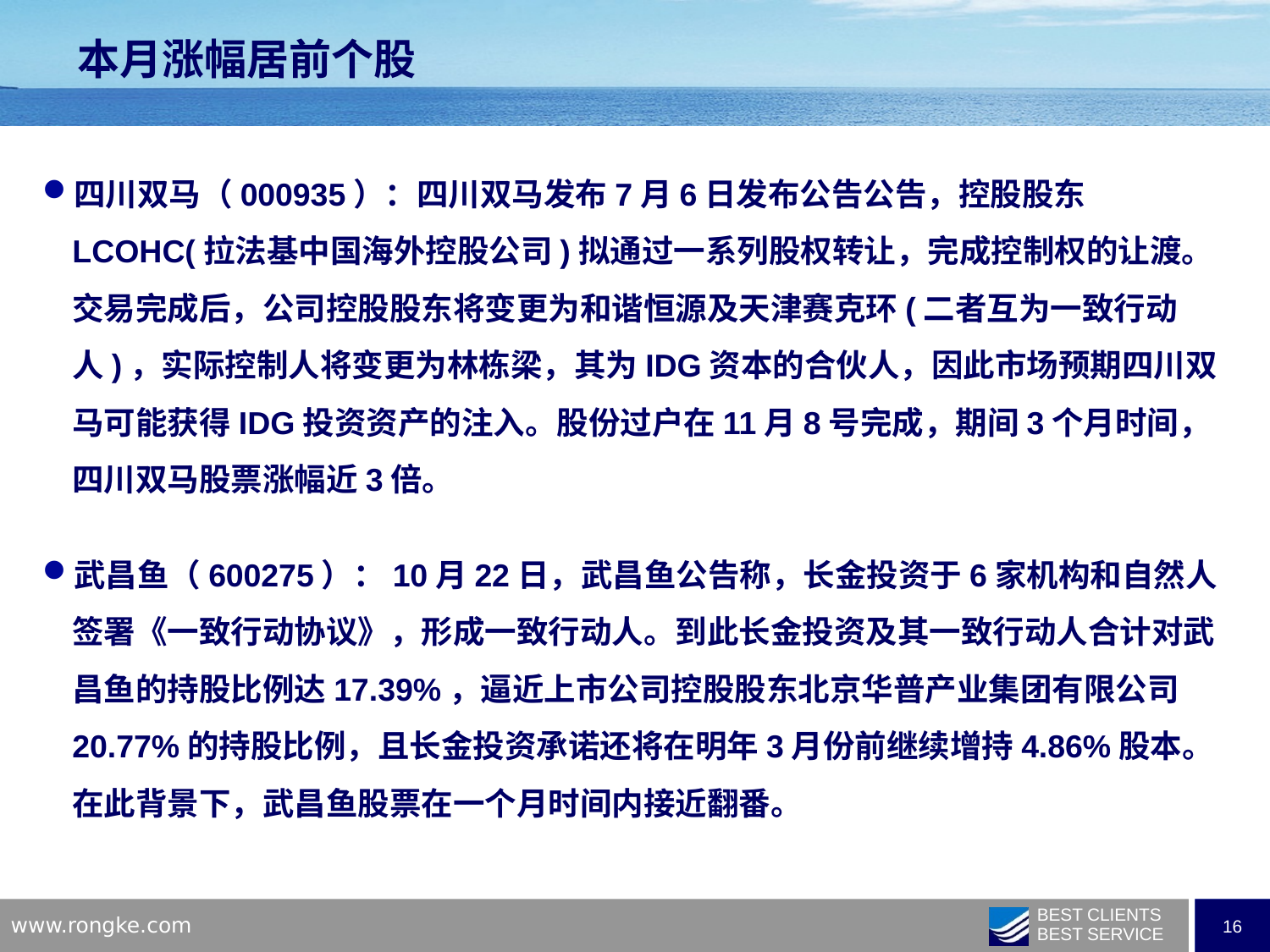

本月涨幅居前个股
四川双马（000935）：四川双马发布7月6日发布公告公告，控股股东LCOHC(拉法基中国海外控股公司)拟通过一系列股权转让，完成控制权的让渡。交易完成后，公司控股股东将变更为和谐恒源及天津赛克环(二者互为一致行动人)，实际控制人将变更为林栋梁，其为IDG资本的合伙人，因此市场预期四川双马可能获得IDG投资资产的注入。股份过户在11月8号完成，期间3个月时间，四川双马股票涨幅近3倍。
武昌鱼（600275）：10月22日，武昌鱼公告称，长金投资于6家机构和自然人签署《一致行动协议》，形成一致行动人。到此长金投资及其一致行动人合计对武昌鱼的持股比例达17.39%，逼近上市公司控股股东北京华普产业集团有限公司20.77%的持股比例，且长金投资承诺还将在明年3月份前继续增持4.86%股本。在此背景下，武昌鱼股票在一个月时间内接近翻番。